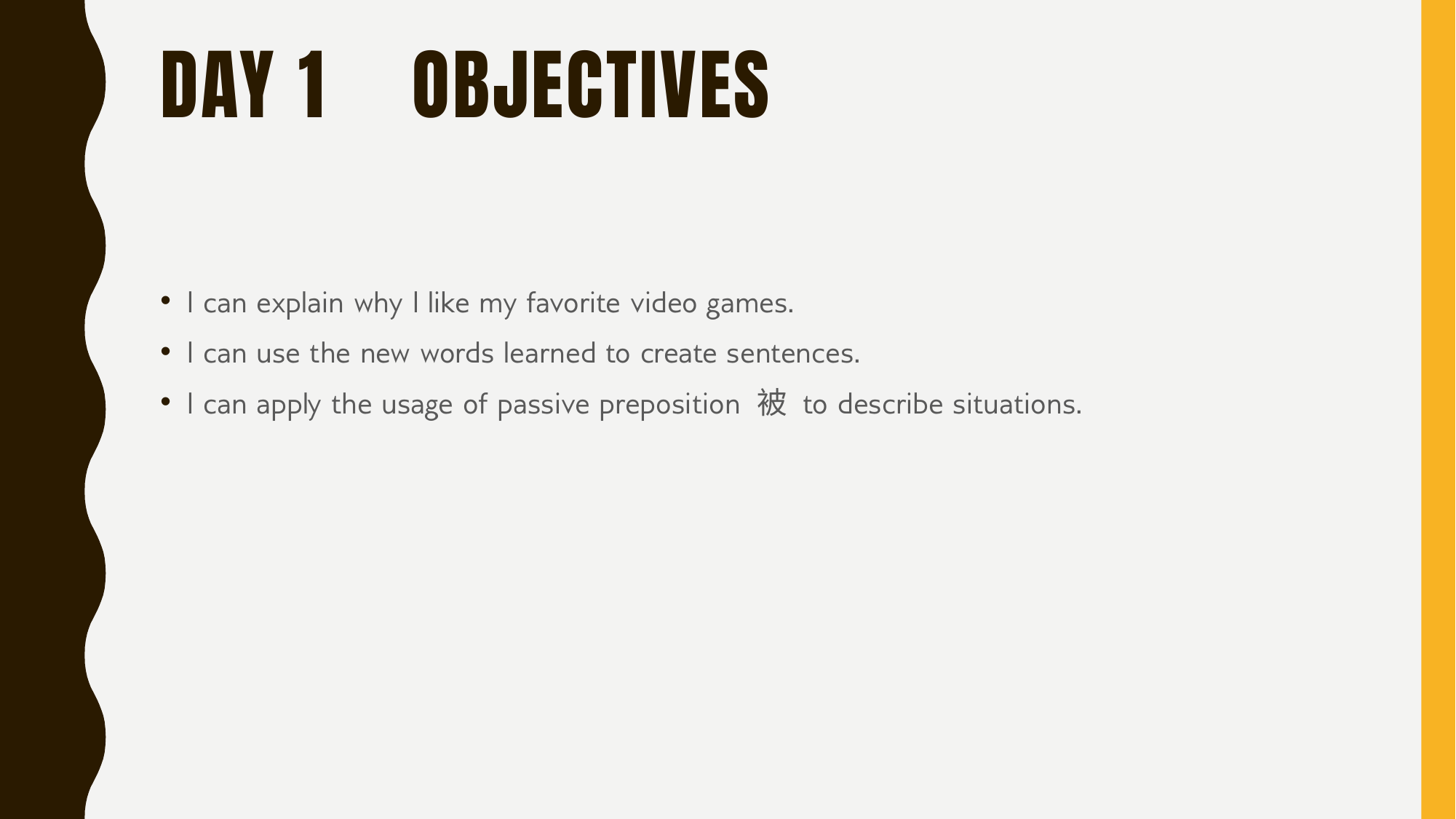

# Day 1    Objectives
I can explain why I like my favorite video games.
I can use the new words learned to create sentences.
I can apply the usage of passive preposition 被 to describe situations.